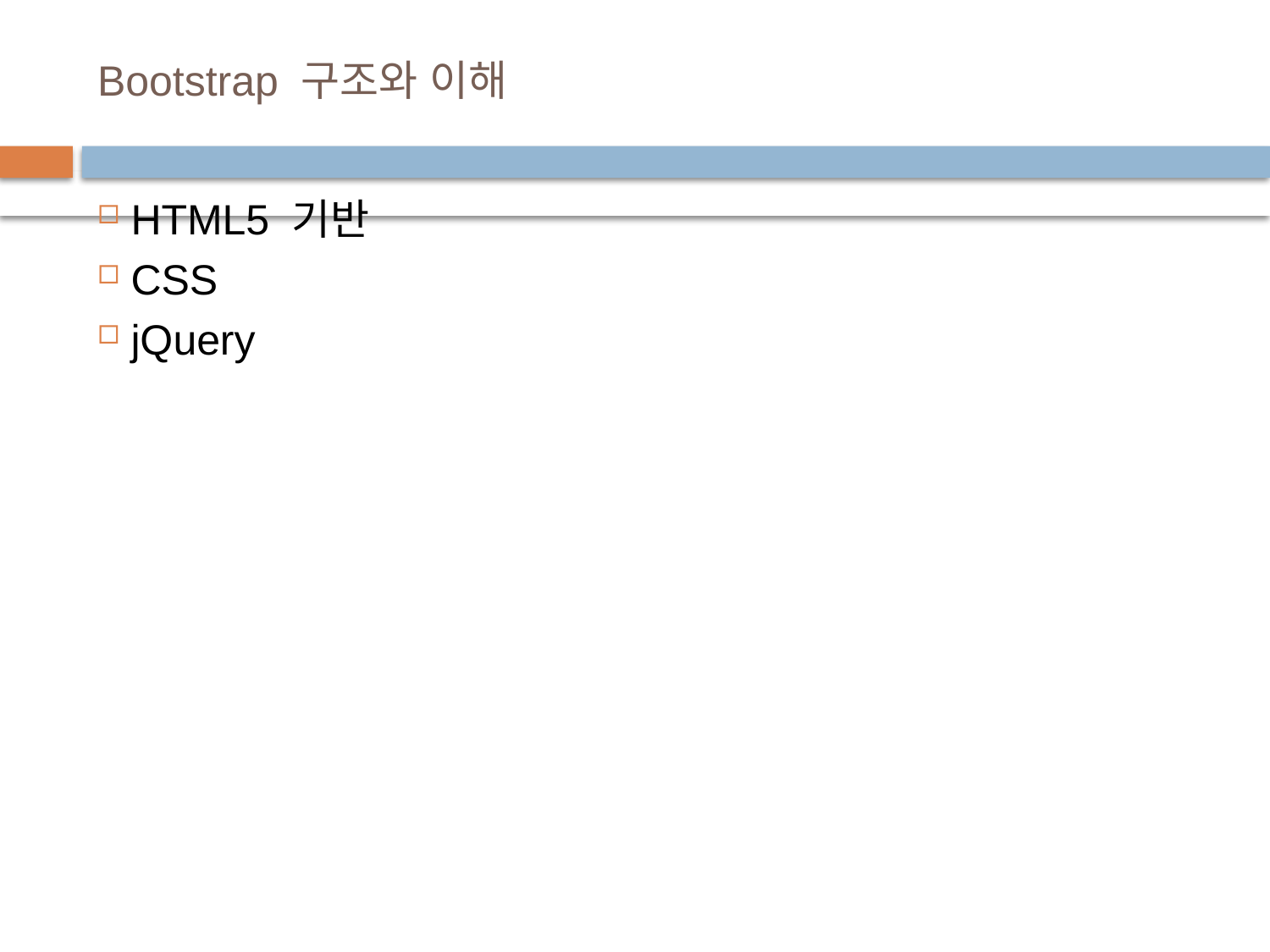

# Bootstrap 구조와 이해
HTML5 기반
CSS
jQuery